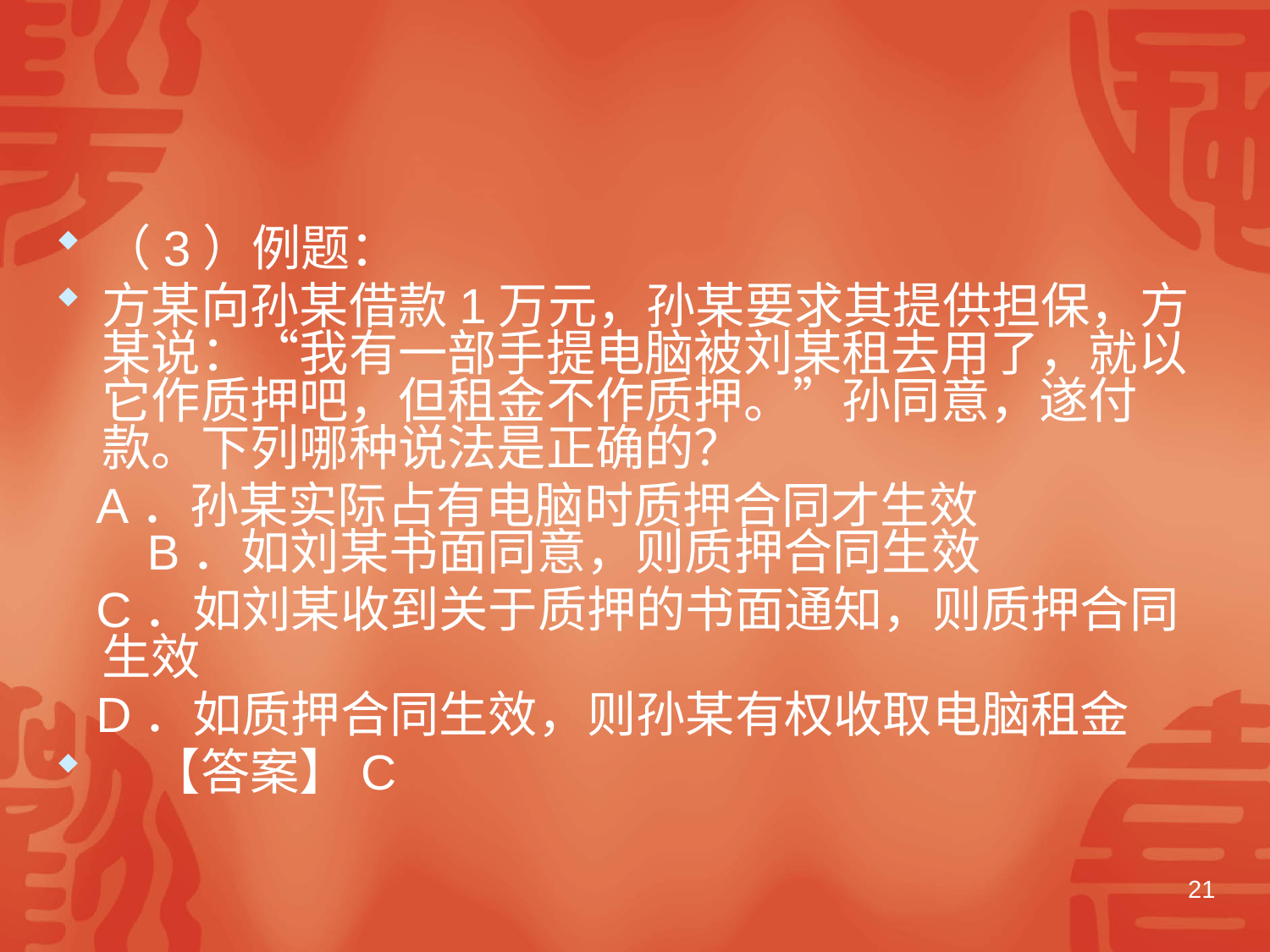

#
（3）例题：
方某向孙某借款1万元，孙某要求其提供担保，方某说：“我有一部手提电脑被刘某租去用了，就以它作质押吧，但租金不作质押。”孙同意，遂付款。下列哪种说法是正确的？
   A．孙某实际占有电脑时质押合同才生效                         B．如刘某书面同意，则质押合同生效
   C．如刘某收到关于质押的书面通知，则质押合同生效
   D．如质押合同生效，则孙某有权收取电脑租金
　【答案】C
21